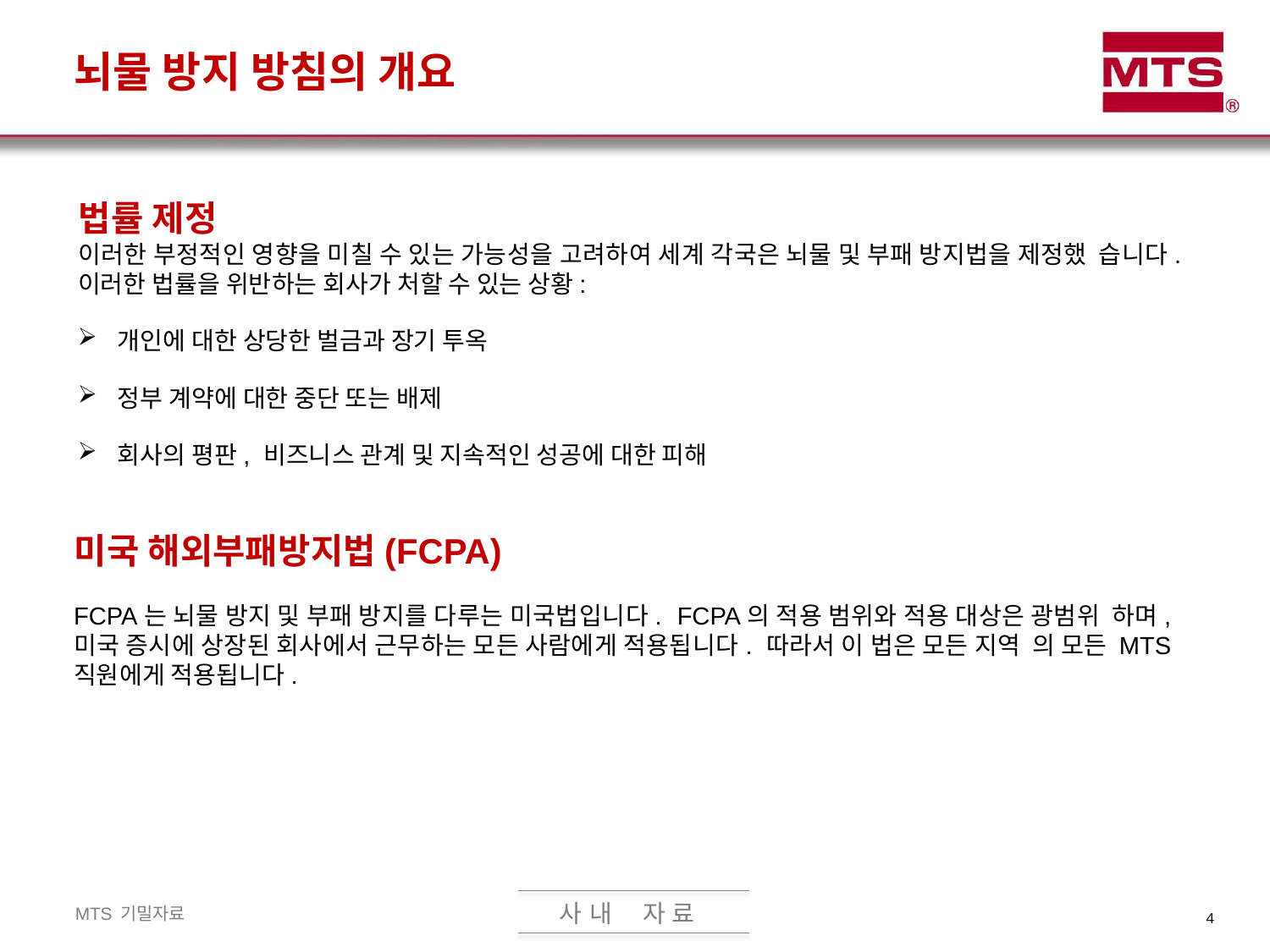

# 뇌물 방지 방침의 개요
법률 제정
이러한 부정적인 영향을 미칠 수 있는 가능성을 고려하여 세계 각국은 뇌물 및 부패 방지법을 제정했  습니다. 이러한 법률을 위반하는 회사가 처할 수 있는 상황:

개인에 대한 상당한 벌금과 장기 투옥

정부 계약에 대한 중단 또는 배제

회사의 평판, 비즈니스 관계 및 지속적인 성공에 대한 피해

미국 해외부패방지법(FCPA)
FCPA는 뇌물 방지 및 부패 방지를 다루는 미국법입니다. FCPA의 적용 범위와 적용 대상은 광범위  하며, 미국 증시에 상장된 회사에서 근무하는 모든 사람에게 적용됩니다. 따라서 이 법은 모든 지역  의 모든 MTS 직원에게 적용됩니다.
사 내
자 료
MTS 기밀자료
4